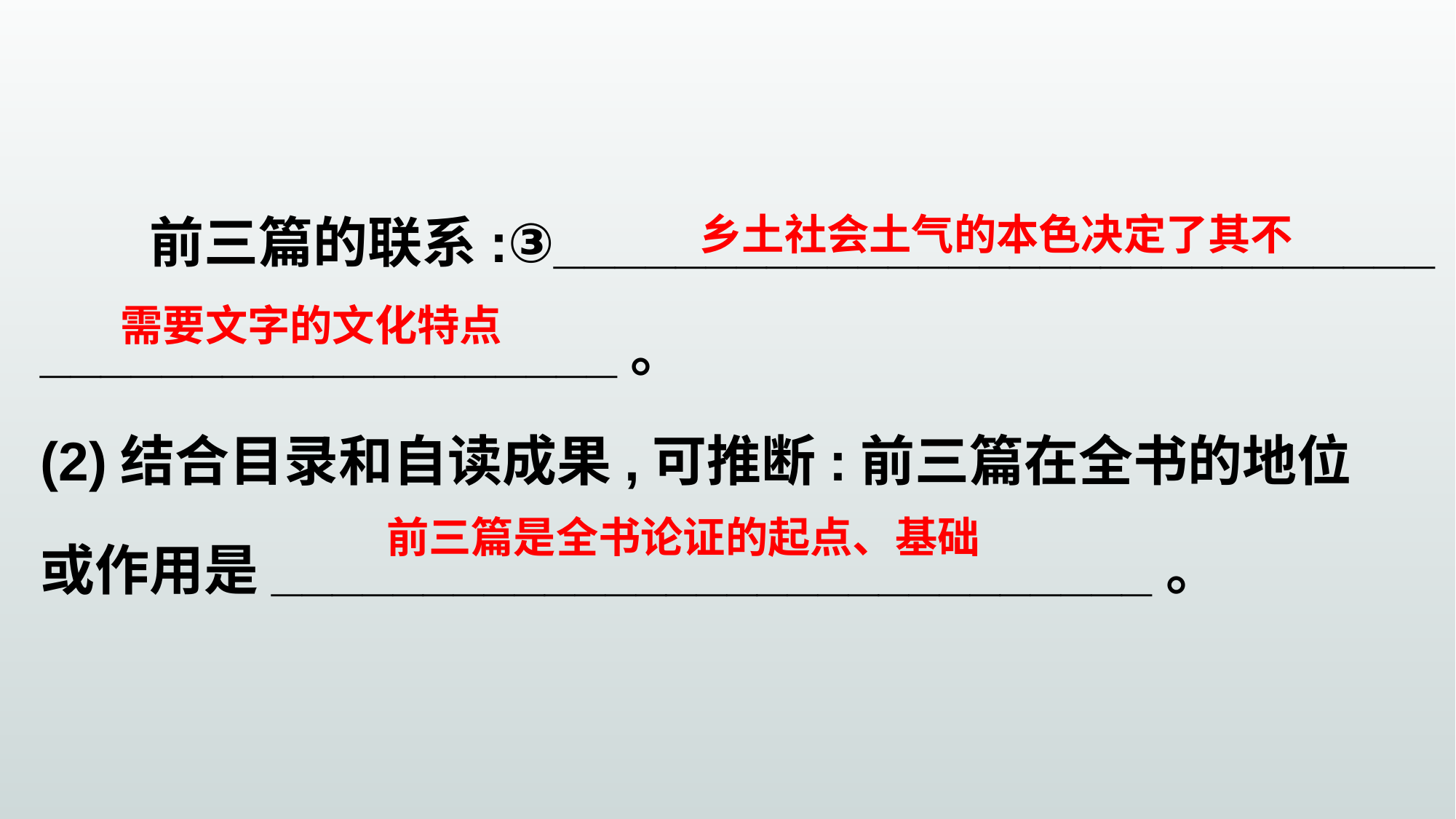

前三篇的联系:③_____________________________
___________________。
(2)结合目录和自读成果,可推断:前三篇在全书的地位
或作用是_____________________________。
乡土社会土气的本色决定了其不
需要文字的文化特点
前三篇是全书论证的起点、基础